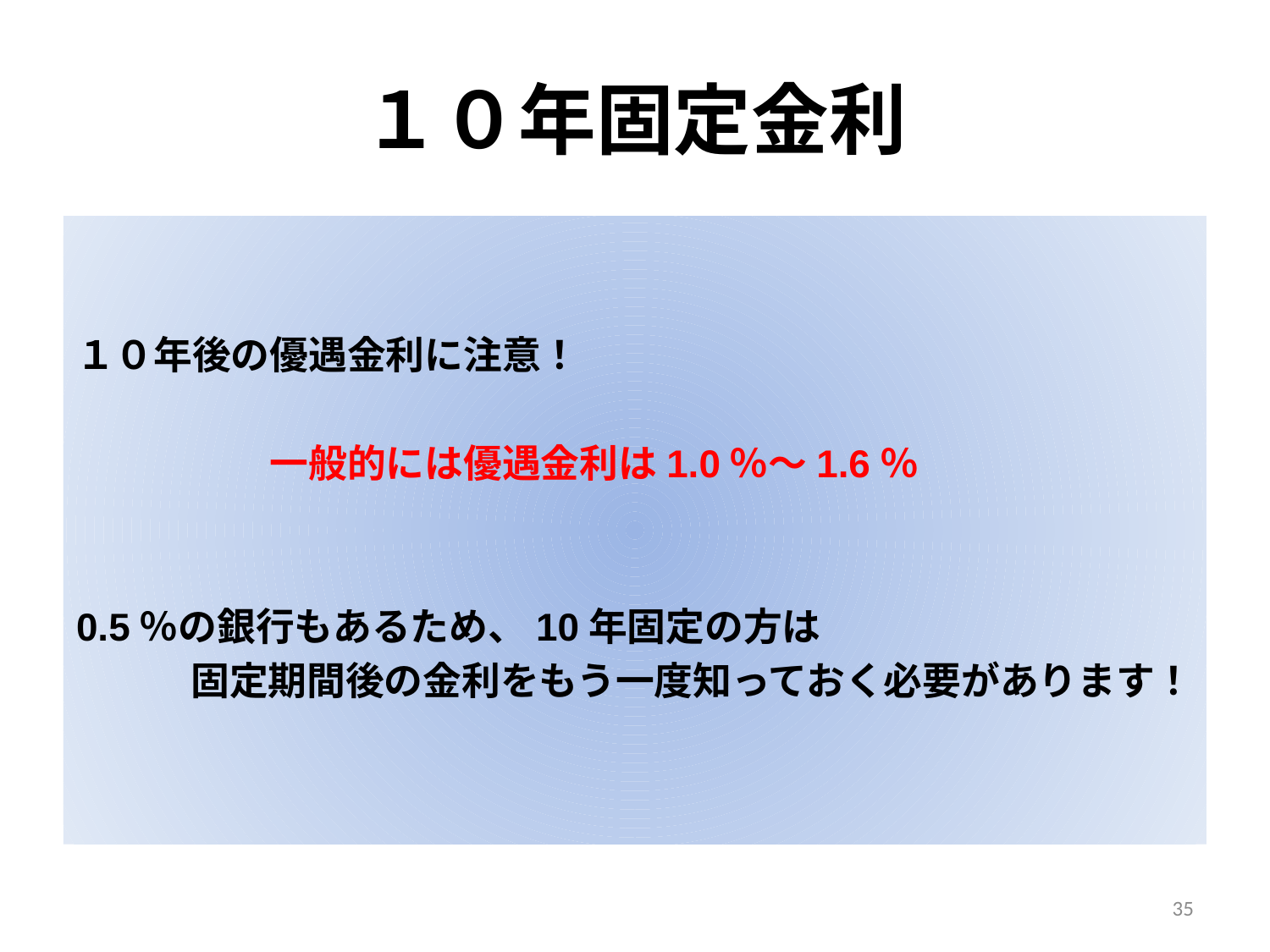

# １０年固定金利

１０年後の優遇金利に注意！

　　　　　一般的には優遇金利は1.0％～1.6％

0.5％の銀行もあるため、10年固定の方は
固定期間後の金利をもう一度知っておく必要があります！

35